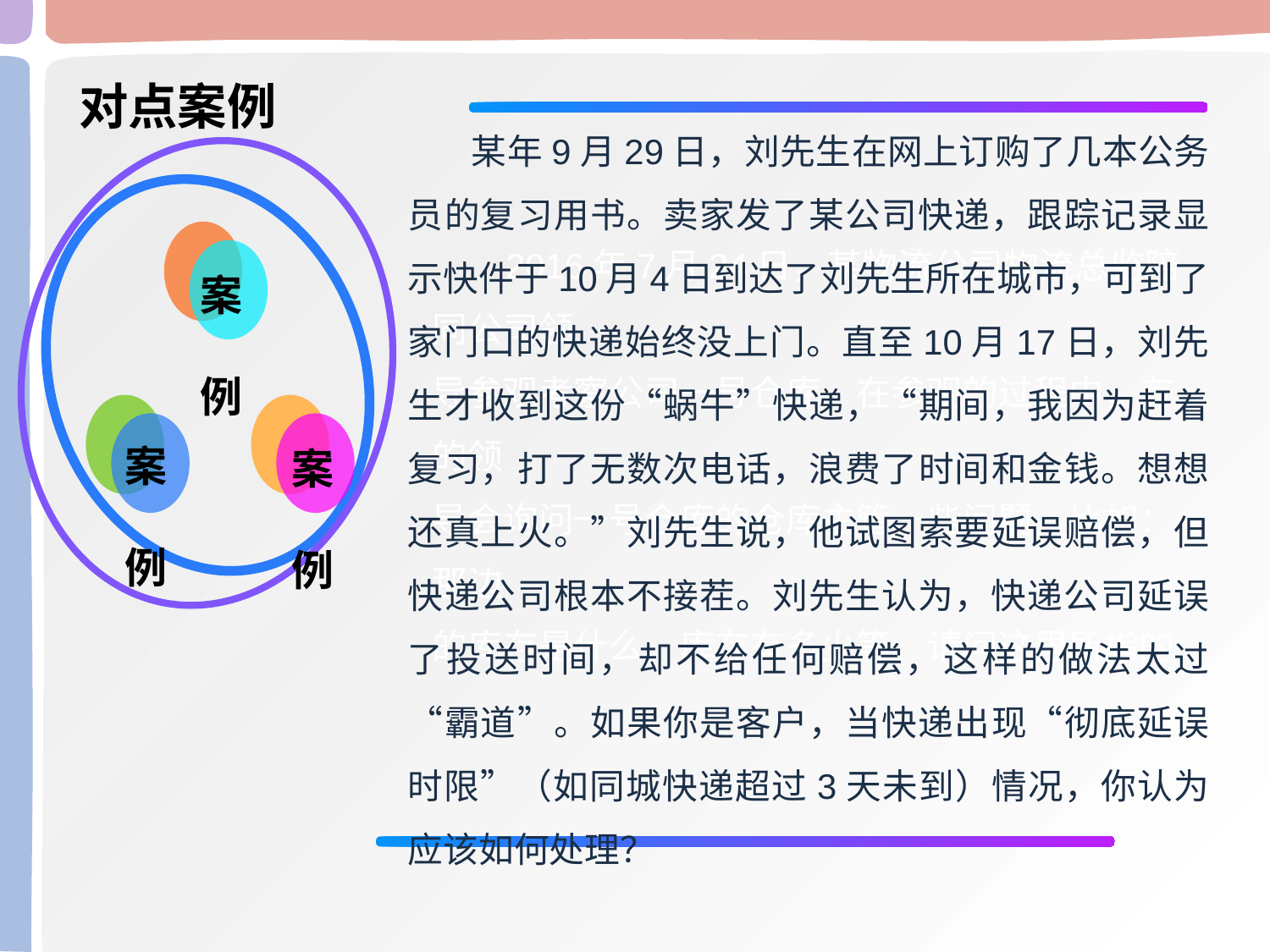

对点案例

    2016年7月24日，某物流公司物流总监陪同公司领
导参观考察公司一号仓库。在参观的过程中，有的领
导会询问一号仓库的仓库主管一些问题，比如：那边
的库存是什么、库存有多少等。请问这里所指的
某年9月29日，刘先生在网上订购了几本公务员的复习用书。卖家发了某公司快递，跟踪记录显示快件于10月4日到达了刘先生所在城市，可到了家门口的快递始终没上门。直至10月17日，刘先生才收到这份“蜗牛”快递，“期间，我因为赶着复习，打了无数次电话，浪费了时间和金钱。想想还真上火。”刘先生说，他试图索要延误赔偿，但快递公司根本不接茬。刘先生认为，快递公司延误了投送时间，却不给任何赔偿，这样的做法太过“霸道”。如果你是客户，当快递出现“彻底延误时限”（如同城快递超过3天未到）情况，你认为应该如何处理？

案  例

案  例
案  例